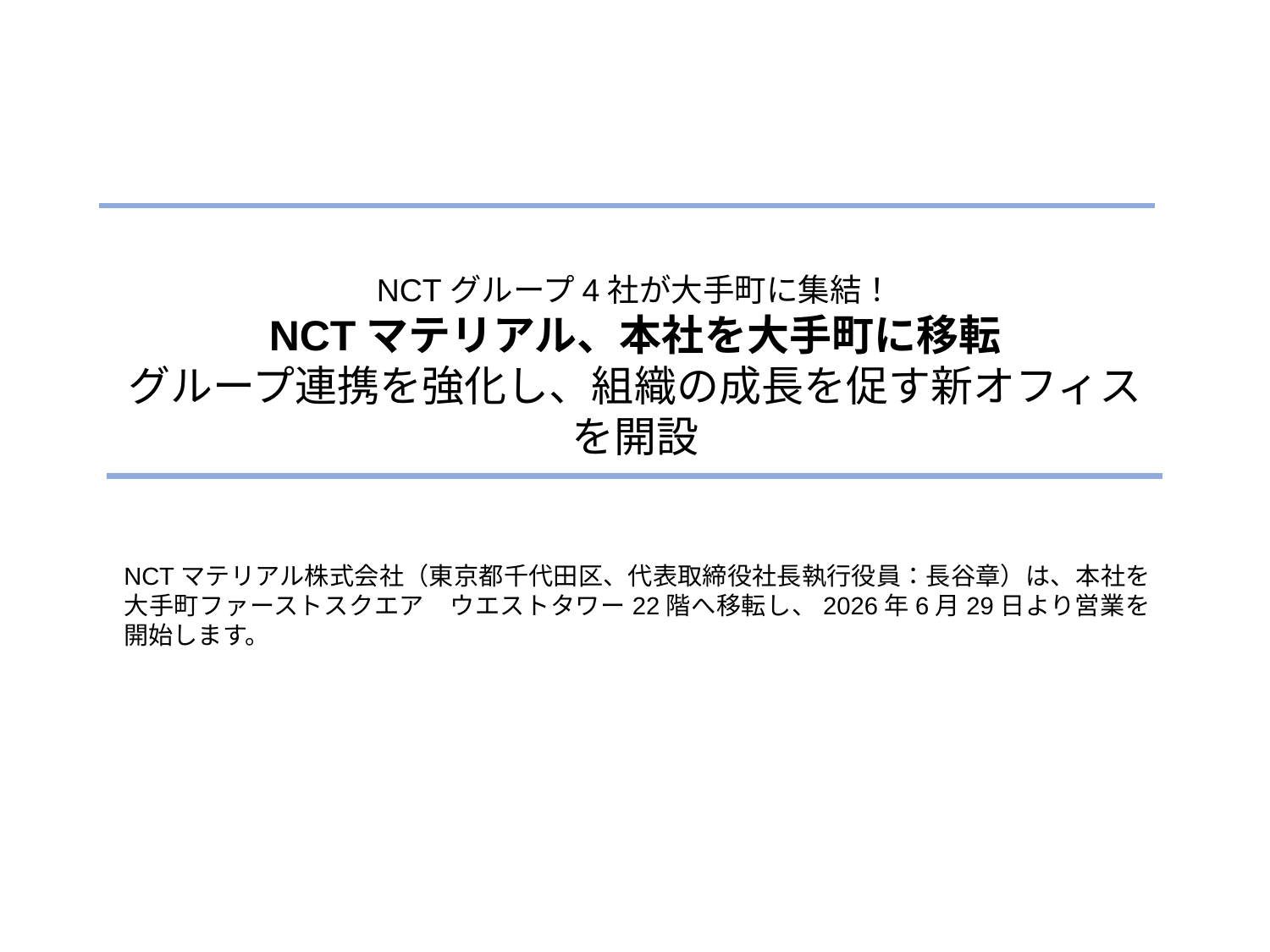

NCTグループ4社が大手町に集結！
NCTマテリアル、本社を大手町に移転
グループ連携を強化し、組織の成長を促す新オフィスを開設
NCTマテリアル株式会社（東京都千代田区、代表取締役社長執行役員：長谷章）は、本社を大手町ファーストスクエア　ウエストタワー22階へ移転し、2026年6月29日より営業を開始します。